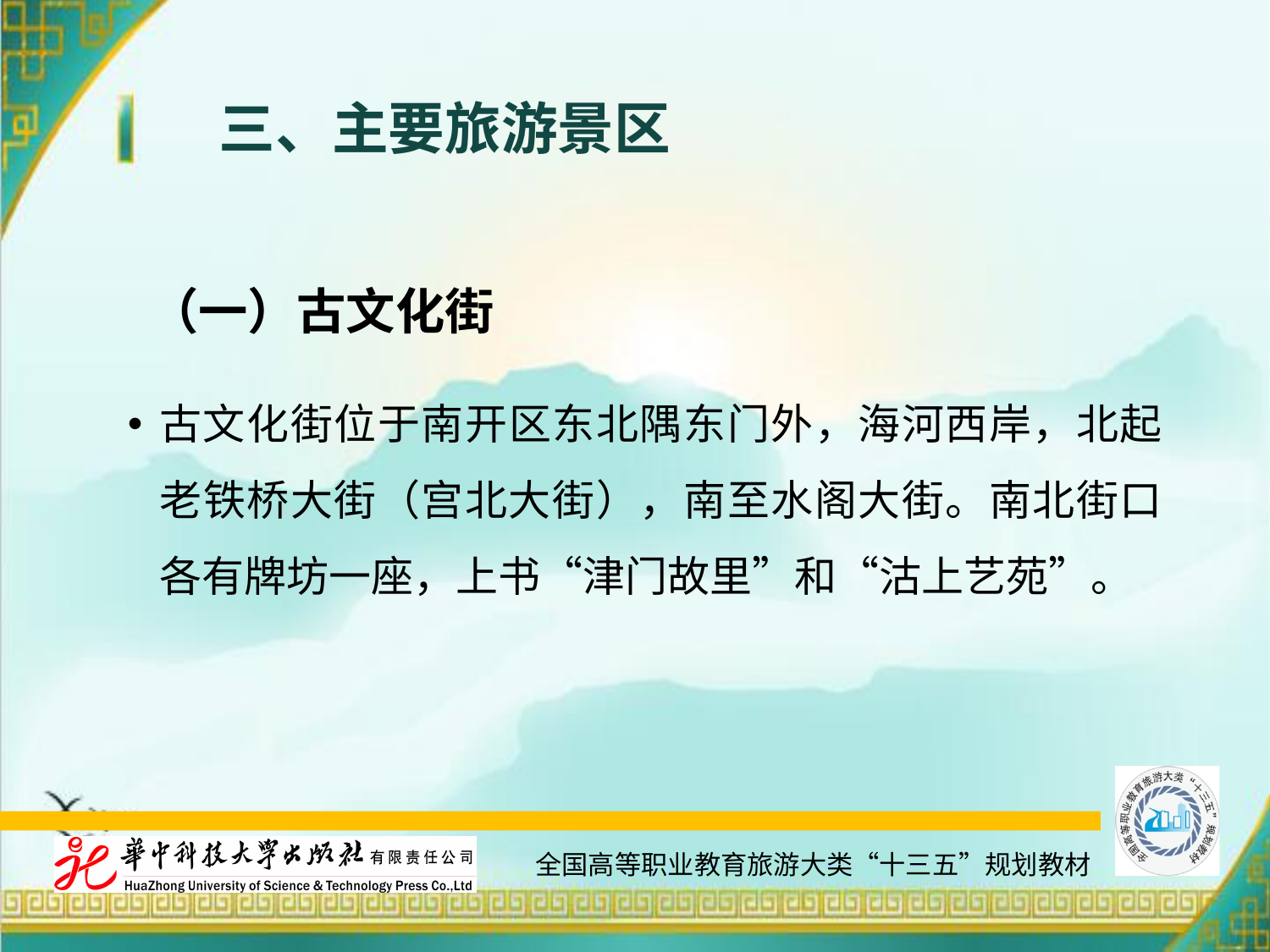

# 三、主要旅游景区
（一）古文化街
古文化街位于南开区东北隅东门外，海河西岸，北起老铁桥大街（宫北大街），南至水阁大街。南北街口各有牌坊一座，上书“津门故里”和“沽上艺苑”。